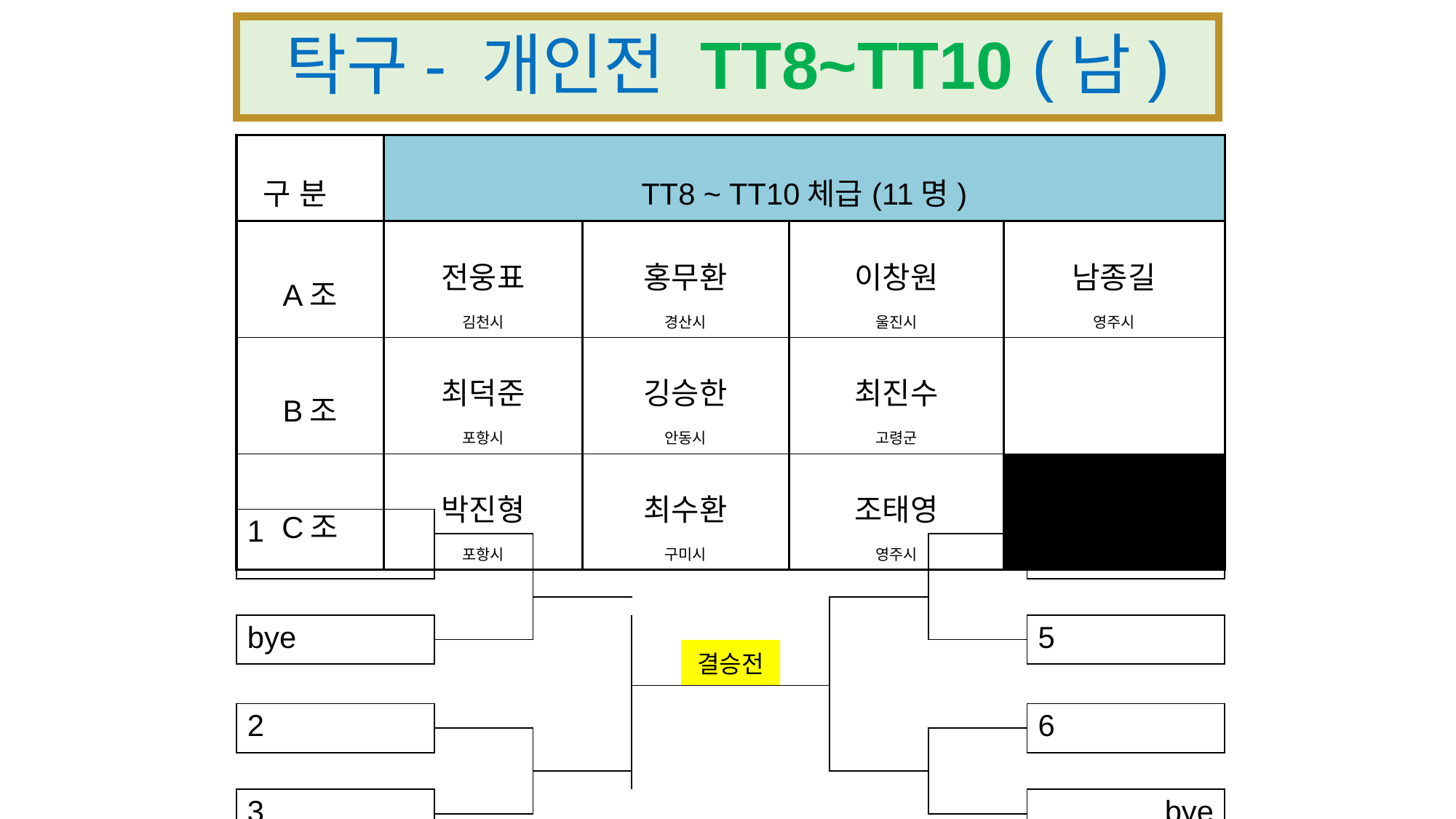

# 탁구- 개인전 TT8~TT10 (남)
| 구 분 | TT8 ~ TT10체급(11명) |  |  |  |
| --- | --- | --- | --- | --- |
| A조 | 전웅표 김천시 | 홍무환 경산시 | 이창원 울진시 | 남종길 영주시 |
| B조 | 최덕준 포항시 | 깅승한 안동시 | 최진수 고령군 |  |
| C조 | 박진형 포항시 | 최수환 구미시 | 조태영 영주시 |  |
| 1 |  |  |  |  |  |  |  |  |  | 4 |  |
| --- | --- | --- | --- | --- | --- | --- | --- | --- | --- | --- | --- |
|  |  |  |  |  |  |  |  |  |  |  |  |
|  |  |  |  |  |  |  |  |  |  |  |  |
|  |  |  |  |  |  |  |  |  |  |  |  |
| bye |  |  |  |  |  |  |  |  |  | 5 |  |
|  |  |  |  |  | 결승전 |  |  |  |  |  |  |
|  |  |  |  |  |  |  |  |  |  |  |  |
|  |  |  |  |  |  |  |  |  |  |  |  |
| 2 |  |  |  |  |  |  |  |  |  | 6 |  |
|  |  |  |  |  |  |  |  |  |  |  |  |
|  |  |  |  |  |  |  |  |  |  |  |  |
|  |  |  |  |  |  |  |  |  |  |  |  |
| 3 |  |  |  |  |  |  |  |  |  | bye |  |
|  |  |  |  |  |  |  |  |  |  |  |  |